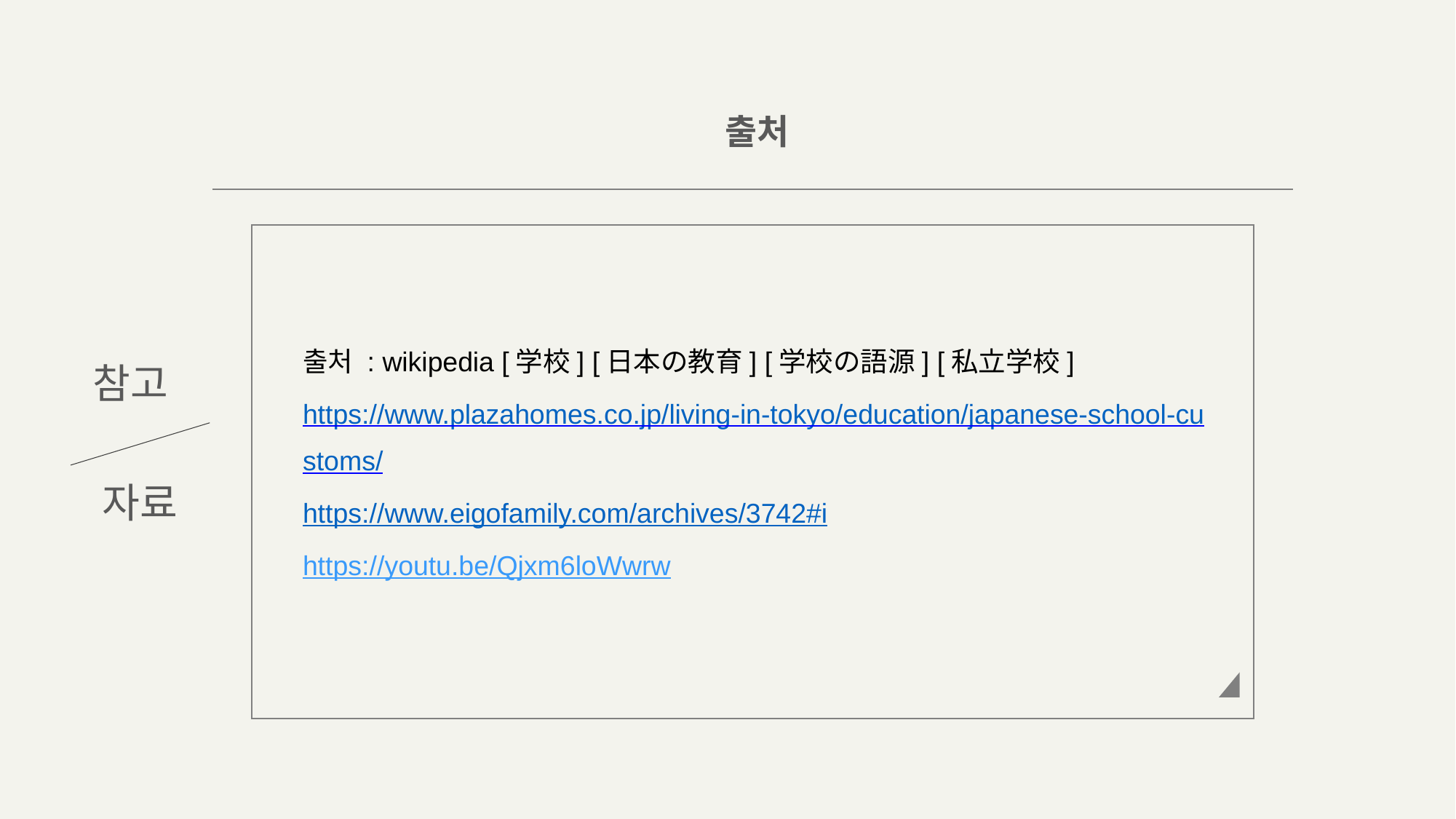

출처

출처 : wikipedia [学校] [日本の教育] [学校の語源] [私立学校]
https://www.plazahomes.co.jp/living-in-tokyo/education/japanese-school-customs/
https://www.eigofamily.com/archives/3742#i
https://youtu.be/Qjxm6loWwrw

참고
자료